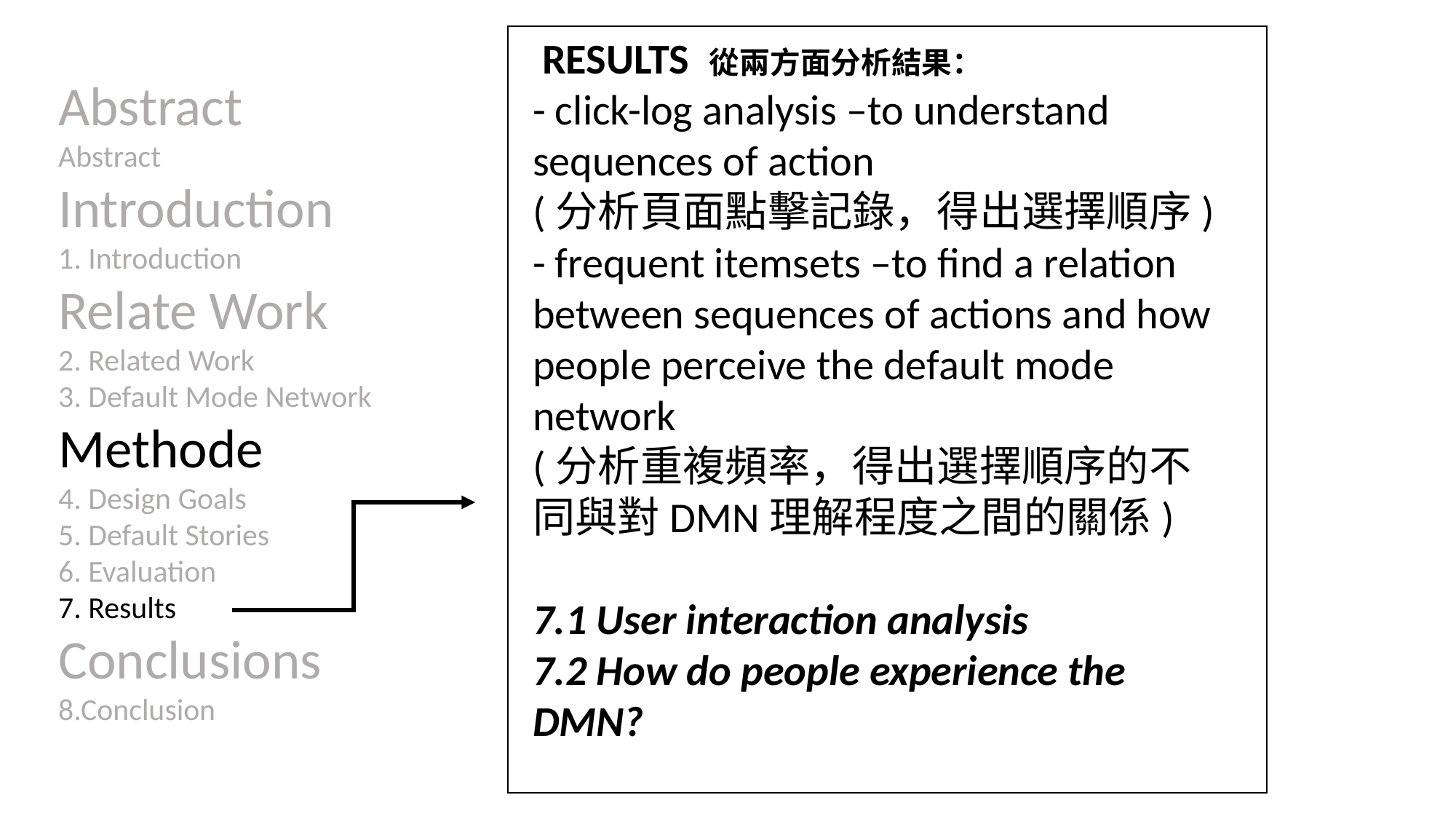

RESULTS 從兩方面分析結果：
- click-log analysis –to understand sequences of action
(分析頁面點擊記錄，得出選擇順序)
- frequent itemsets –to find a relation between sequences of actions and how people perceive the default mode network
(分析重複頻率，得出選擇順序的不同與對DMN理解程度之間的關係)

7.1 User interaction analysis
7.2 How do people experience the DMN?
Abstract
Abstract
Introduction
1. Introduction
Relate Work
2. Related Work
3. Default Mode Network
Methode
4. Design Goals
5. Default Stories
6. Evaluation
7. Results
Conclusions
8.Conclusion